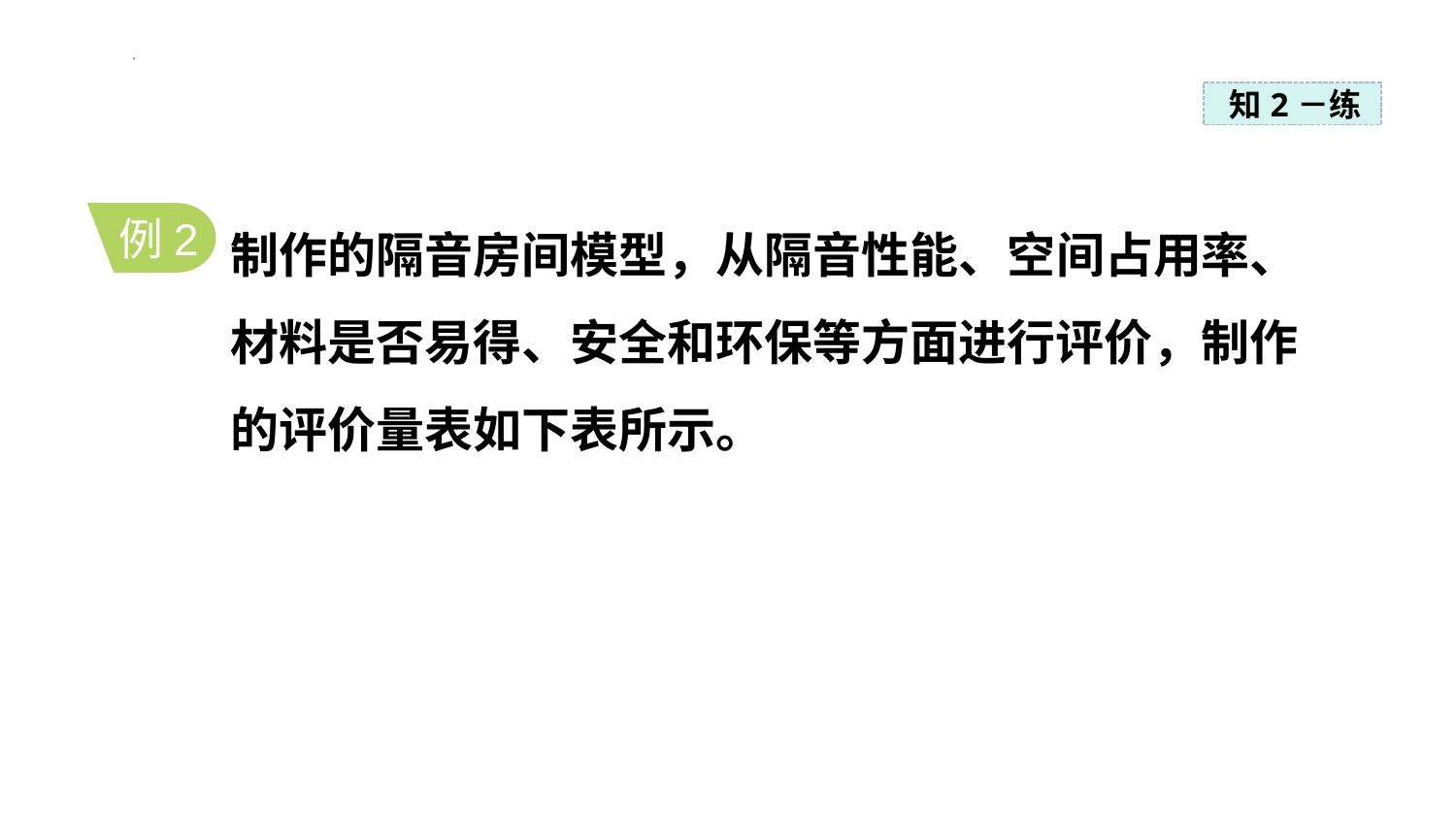

知2－练

制作的隔音房间模型，从隔音性能、空间占用率、材料是否易得、安全和环保等方面进行评价，制作的评价量表如下表所示。
例2